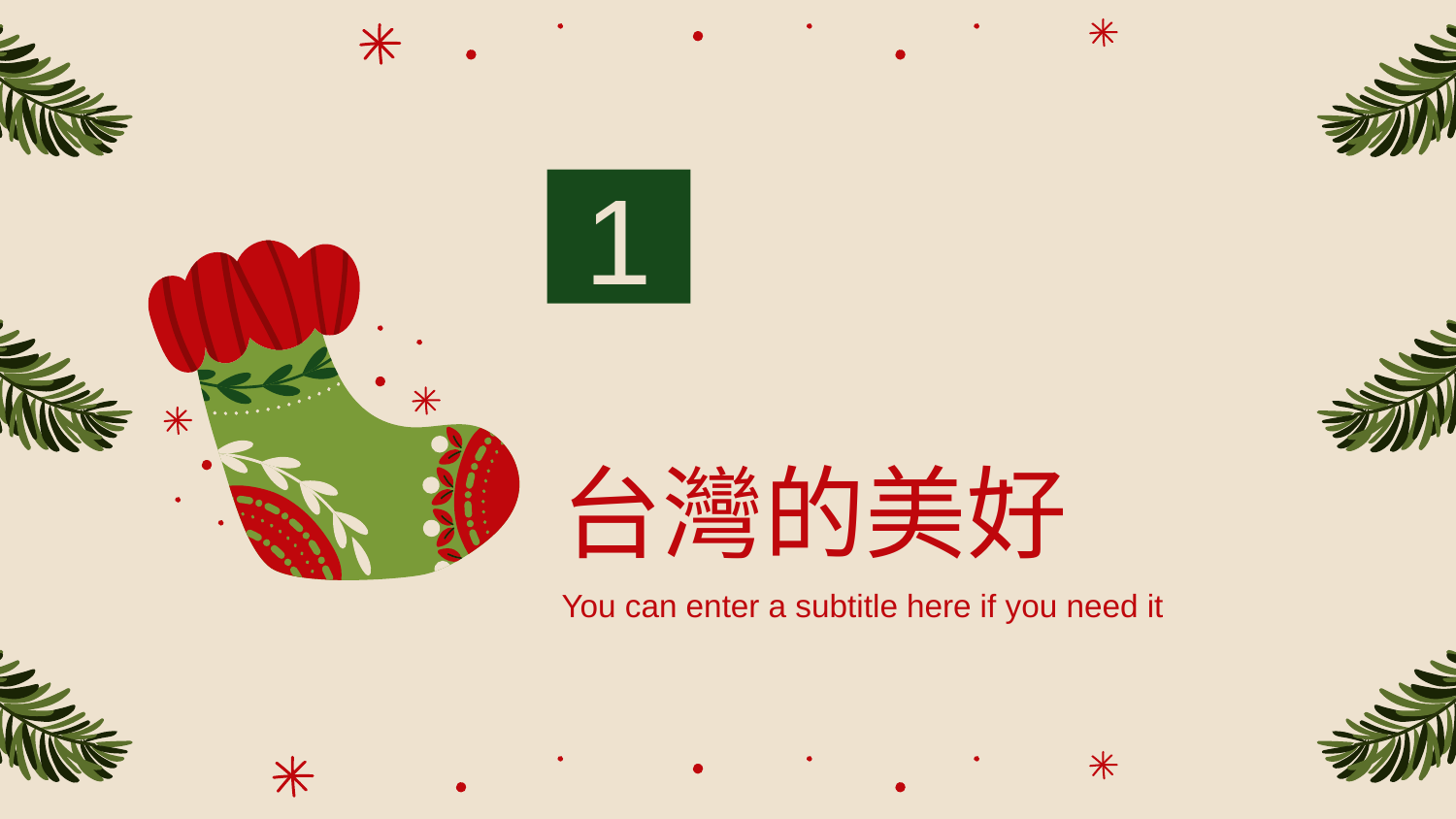

1

# 台灣的美好
You can enter a subtitle here if you need it